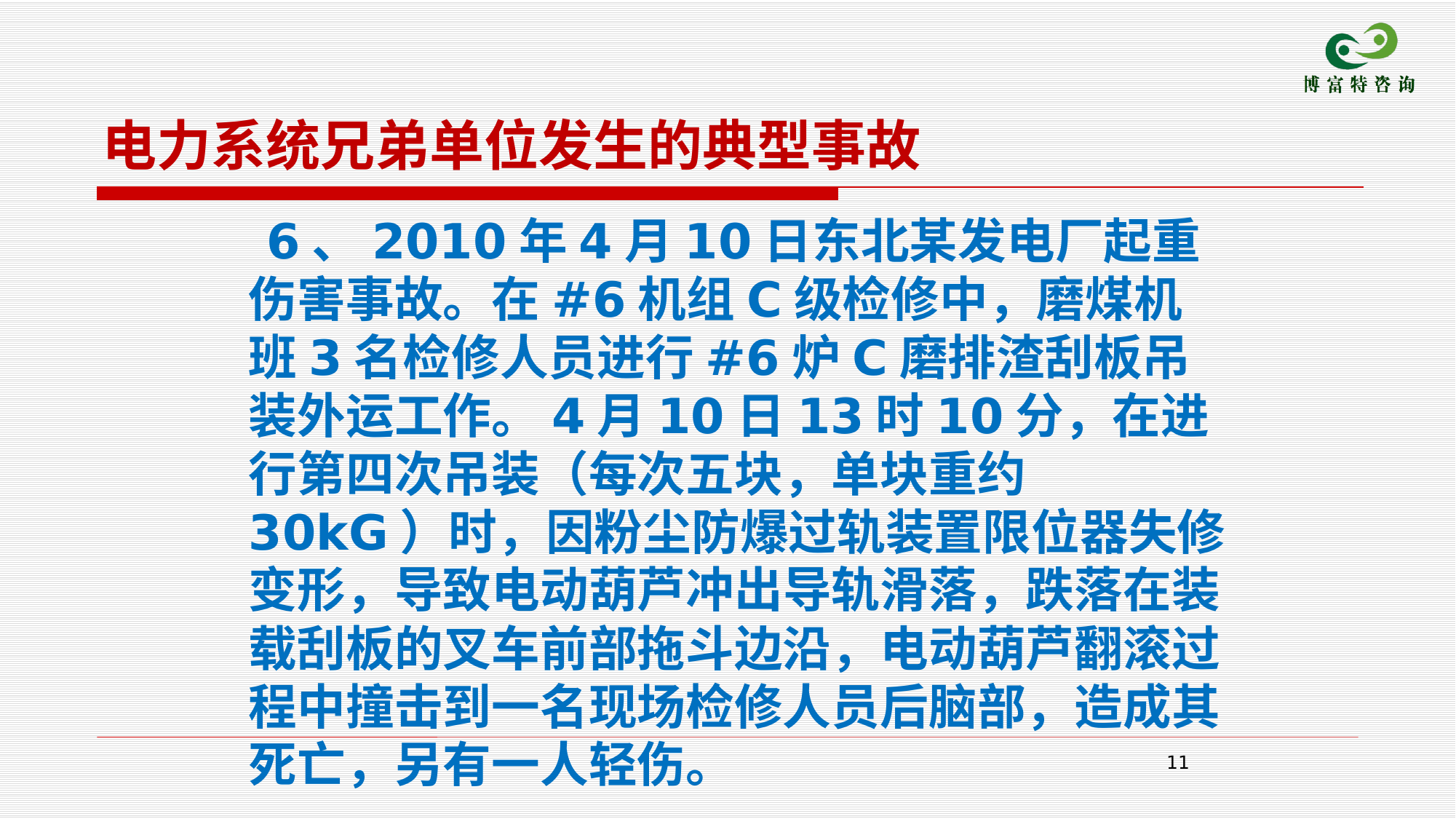

电力系统兄弟单位发生的典型事故
     6、2010年4月10日东北某发电厂起重伤害事故。在#6机组C级检修中，磨煤机班3名检修人员进行#6炉C磨排渣刮板吊装外运工作。4月10日13时10分，在进行第四次吊装（每次五块，单块重约30kG）时，因粉尘防爆过轨装置限位器失修变形，导致电动葫芦冲出导轨滑落，跌落在装载刮板的叉车前部拖斗边沿，电动葫芦翻滚过程中撞击到一名现场检修人员后脑部，造成其死亡，另有一人轻伤。

11